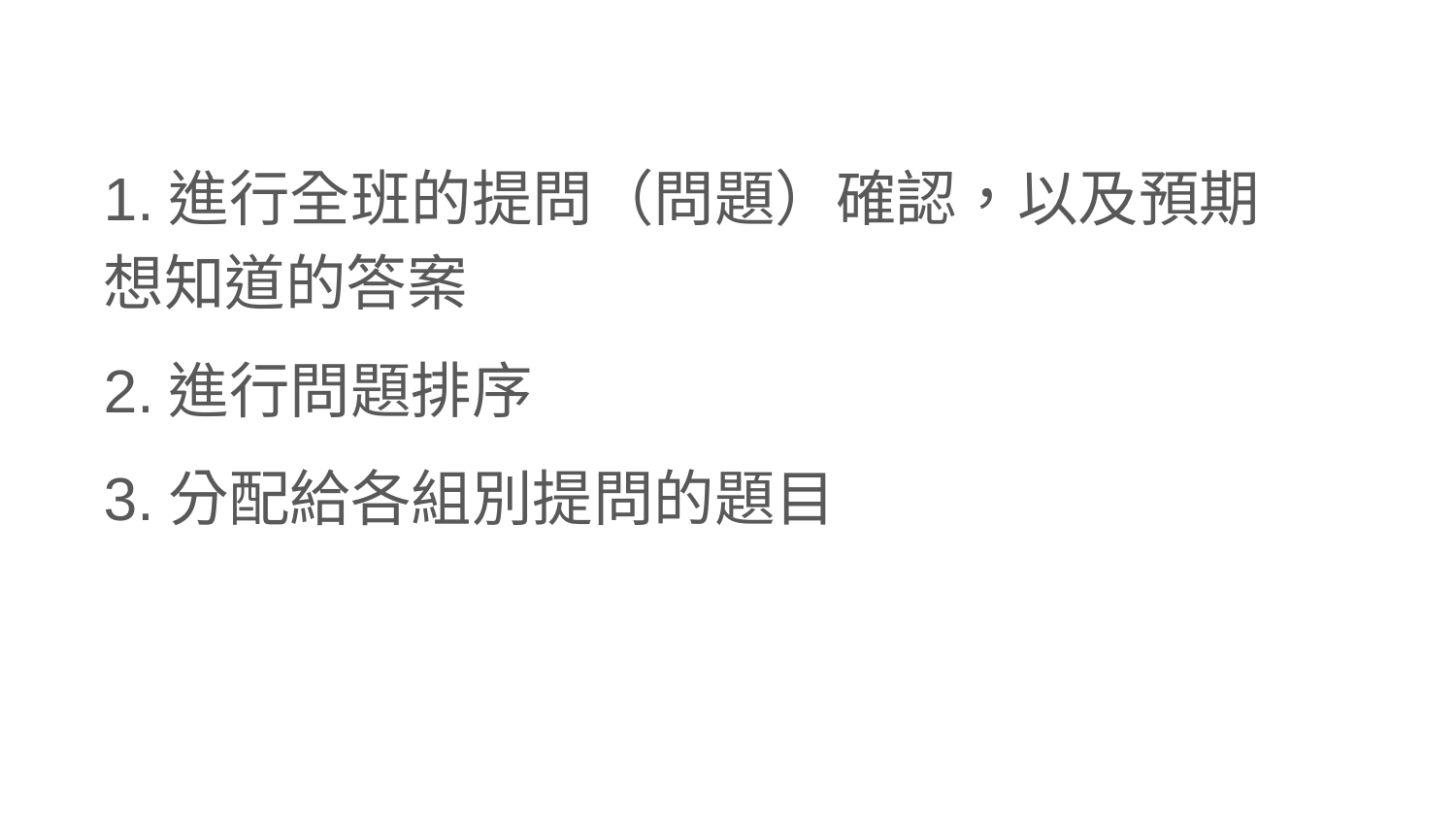

1.進行全班的提問（問題）確認，以及預期想知道的答案
2.進行問題排序
3.分配給各組別提問的題目